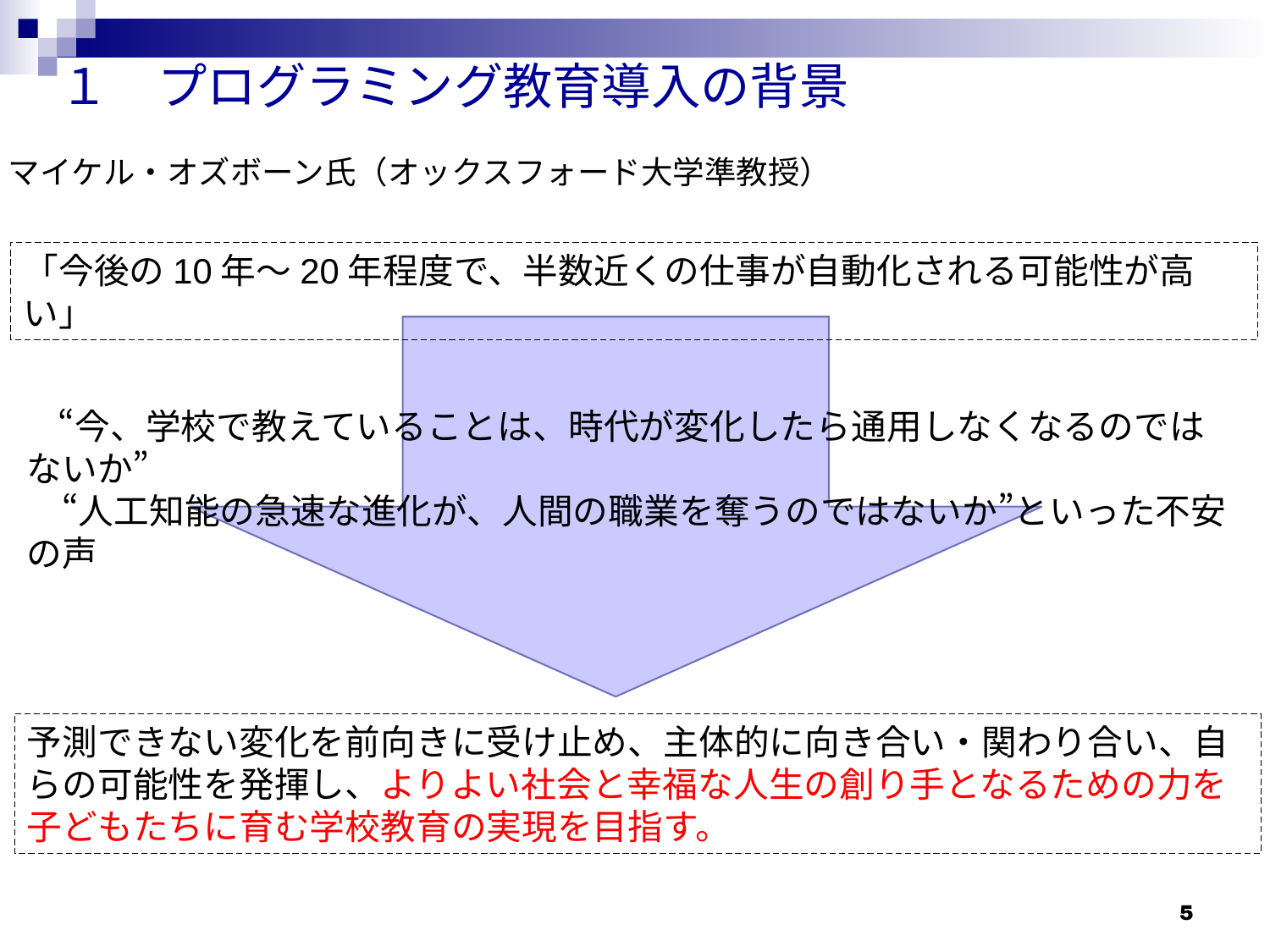

１　プログラミング教育導入の背景
マイケル・オズボーン氏（オックスフォード大学準教授）
「今後の10年～20年程度で、半数近くの仕事が自動化される可能性が高い」

　“今、学校で教えていることは、時代が変化したら通用しなくなるのではないか”
　“人工知能の急速な進化が、人間の職業を奪うのではないか”といった不安の声
予測できない変化を前向きに受け止め、主体的に向き合い・関わり合い、自らの可能性を発揮し、よりよい社会と幸福な人生の創り手となるための力を子どもたちに育む学校教育の実現を目指す。
5